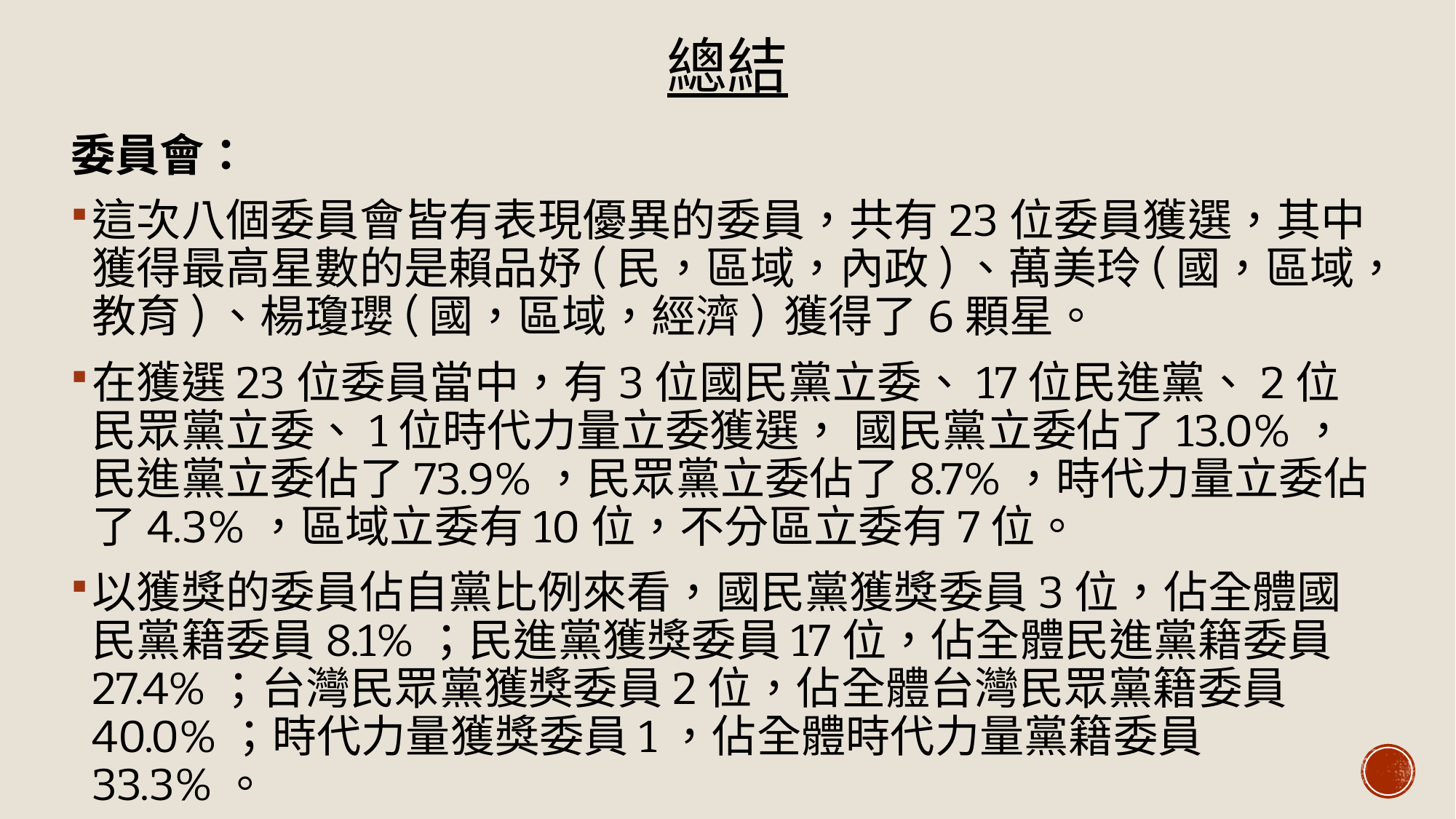

# 總結
委員會：
這次八個委員會皆有表現優異的委員，共有23位委員獲選，其中獲得最高星數的是賴品妤(民，區域，內政)、萬美玲(國，區域，教育)、楊瓊瓔(國，區域，經濟) 獲得了6顆星。
在獲選23位委員當中，有3位國民黨立委、17位民進黨、2位民眾黨立委、1位時代力量立委獲選， 國民黨立委佔了13.0%，民進黨立委佔了73.9%，民眾黨立委佔了8.7%，時代力量立委佔了4.3%，區域立委有10位，不分區立委有7位。
以獲獎的委員佔自黨比例來看，國民黨獲獎委員3位，佔全體國民黨籍委員8.1%；民進黨獲獎委員17位，佔全體民進黨籍委員27.4%；台灣民眾黨獲獎委員2位，佔全體台灣民眾黨籍委員40.0%；時代力量獲獎委員1，佔全體時代力量黨籍委員33.3%。